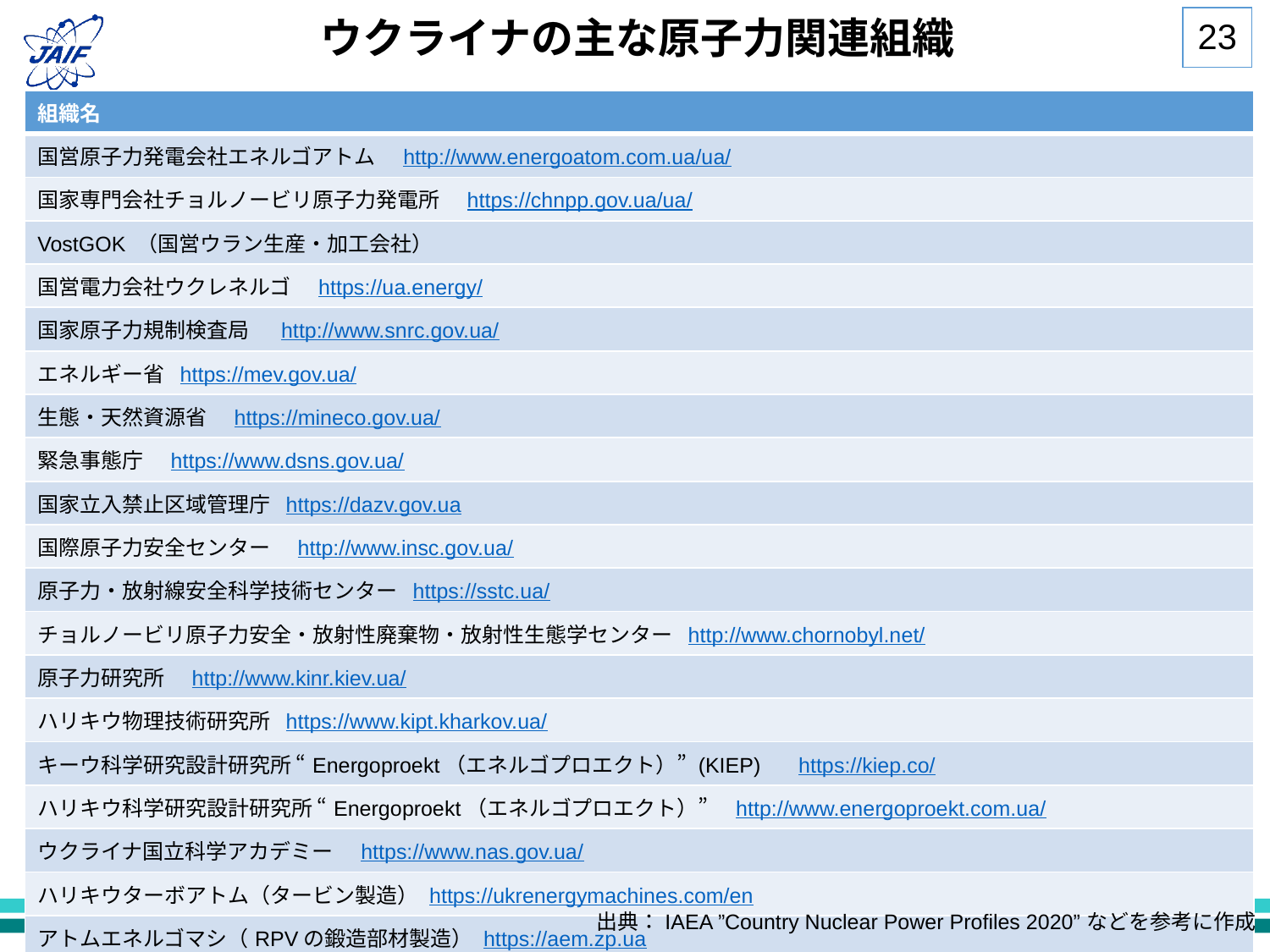

# ウクライナの主な原子力関連組織
23
| 組織名 |
| --- |
| 国営原子力発電会社エネルゴアトム　http://www.energoatom.com.ua/ua/ |
| 国家専門会社チョルノービリ原子力発電所　https://chnpp.gov.ua/ua/ |
| VostGOK （国営ウラン生産・加工会社） |
| 国営電力会社ウクレネルゴ　https://ua.energy/ |
| 国家原子力規制検査局　 http://www.snrc.gov.ua/ |
| エネルギー省 https://mev.gov.ua/ |
| 生態・天然資源省　https://mineco.gov.ua/ |
| 緊急事態庁　https://www.dsns.gov.ua/ |
| 国家立入禁止区域管理庁 https://dazv.gov.ua |
| 国際原子力安全センター　http://www.insc.gov.ua/ |
| 原子力・放射線安全科学技術センター https://sstc.ua/ |
| チョルノービリ原子力安全・放射性廃棄物・放射性生態学センター http://www.chornobyl.net/ |
| 原子力研究所　http://www.kinr.kiev.ua/ |
| ハリキウ物理技術研究所 https://www.kipt.kharkov.ua/ |
| キーウ科学研究設計研究所 “Energoproekt（エネルゴプロエクト）” (KIEP) 　https://kiep.co/ |
| ハリキウ科学研究設計研究所 “Energoproekt（エネルゴプロエクト）”　http://www.energoproekt.com.ua/ |
| ウクライナ国立科学アカデミー　https://www.nas.gov.ua/ |
| ハリキウターボアトム（タービン製造） https://ukrenergymachines.com/en |
| アトムエネルゴマシ（RPVの鍛造部材製造） https://aem.zp.ua |
| HARTRON http://www.hartron.com.ua/ |
出典：IAEA ”Country Nuclear Power Profiles 2020”などを参考に作成